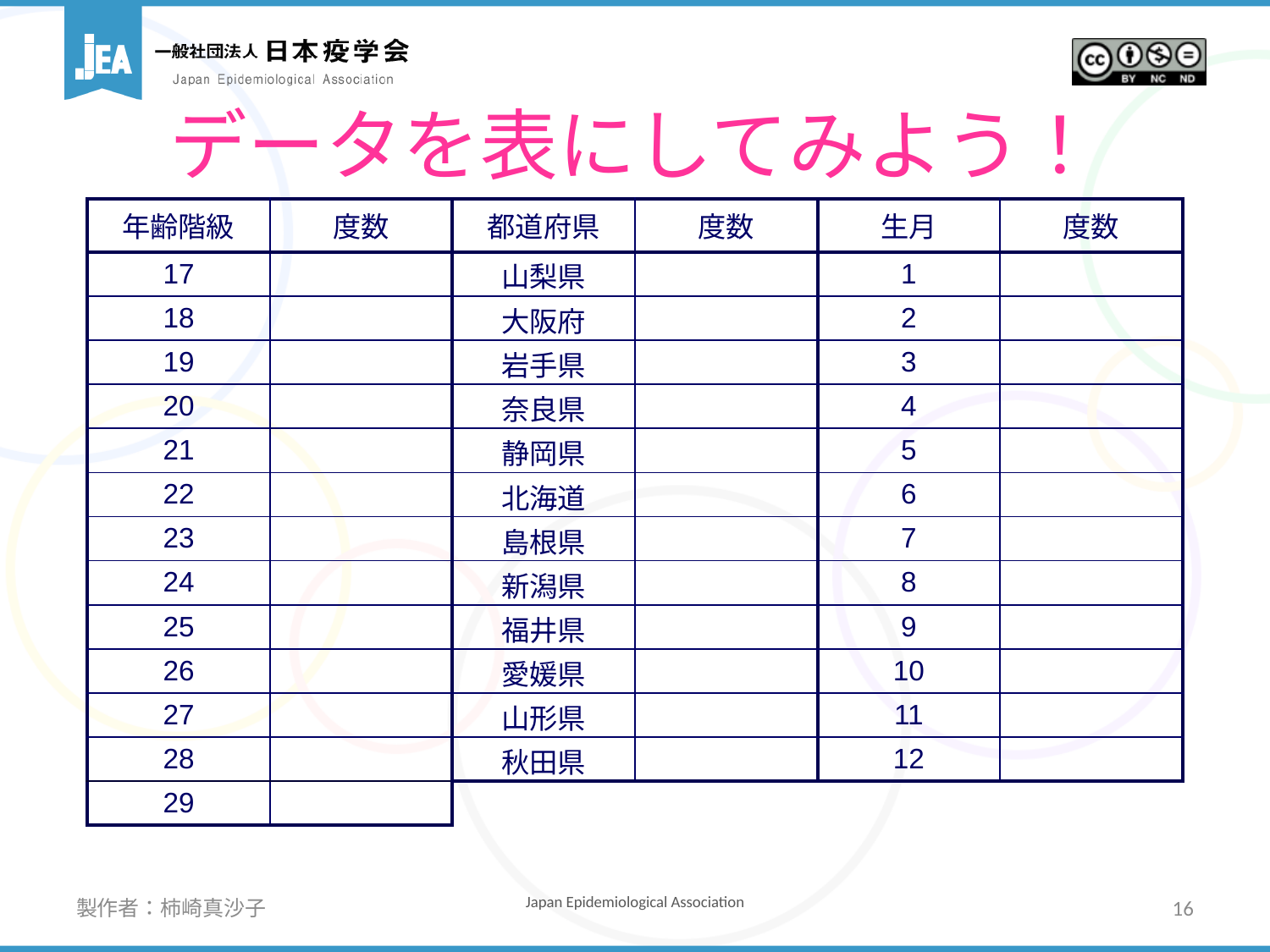

# データを表にしてみよう！
| 年齢階級 | 度数 | 都道府県 | 度数 | 生月 | 度数 |
| --- | --- | --- | --- | --- | --- |
| 17 |  | 山梨県 |  | 1 |  |
| 18 |  | 大阪府 |  | 2 |  |
| 19 |  | 岩手県 |  | 3 |  |
| 20 |  | 奈良県 |  | 4 |  |
| 21 |  | 静岡県 |  | 5 |  |
| 22 |  | 北海道 |  | 6 |  |
| 23 |  | 島根県 |  | 7 |  |
| 24 |  | 新潟県 |  | 8 |  |
| 25 |  | 福井県 |  | 9 |  |
| 26 |  | 愛媛県 |  | 10 |  |
| 27 |  | 山形県 |  | 11 |  |
| 28 |  | 秋田県 |  | 12 |  |
| 29 |  |  |  |  |  |
製作者：柿崎真沙子
16